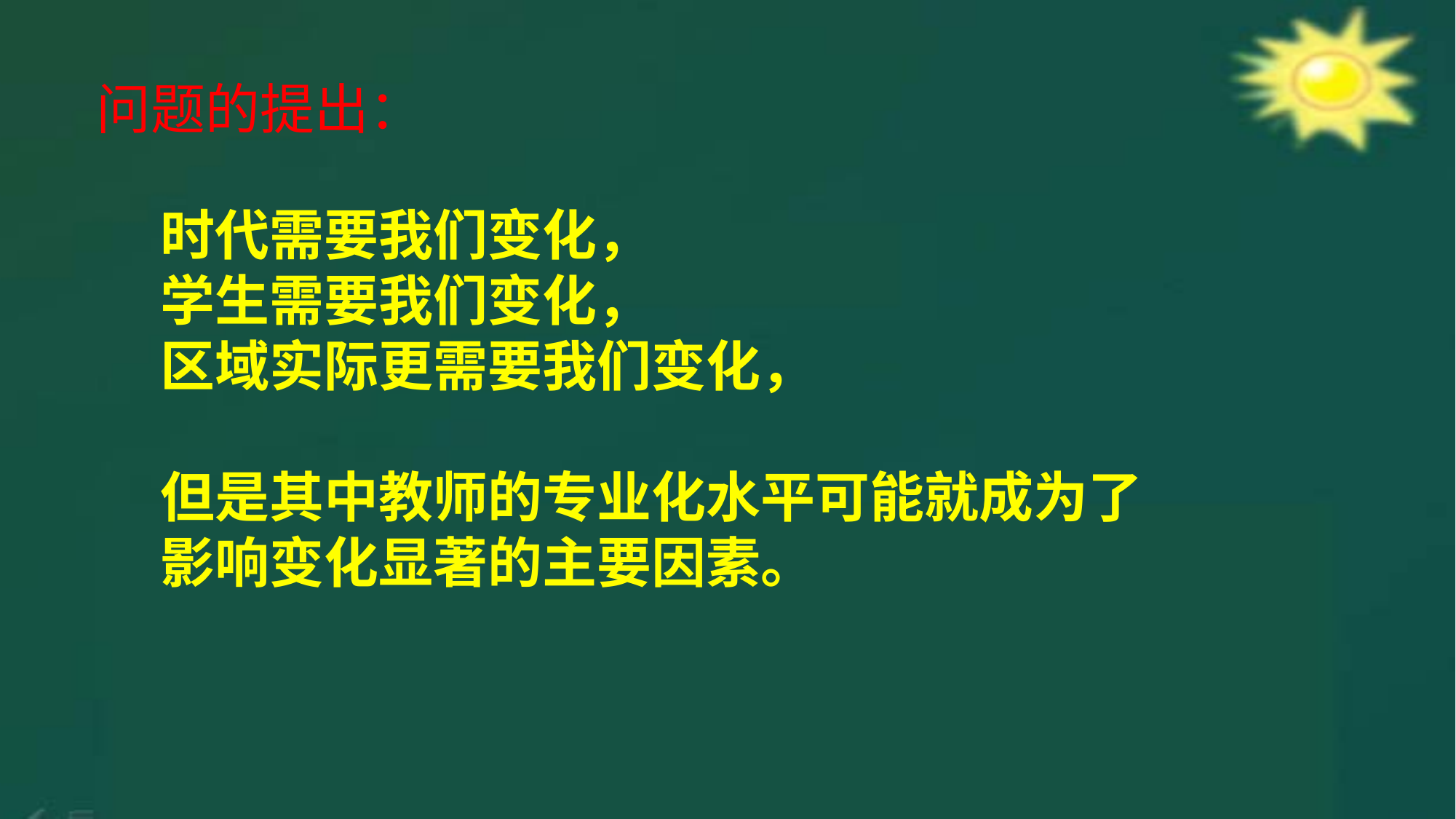

问题的提出：
时代需要我们变化，
学生需要我们变化，
区域实际更需要我们变化，

但是其中教师的专业化水平可能就成为了影响变化显著的主要因素。